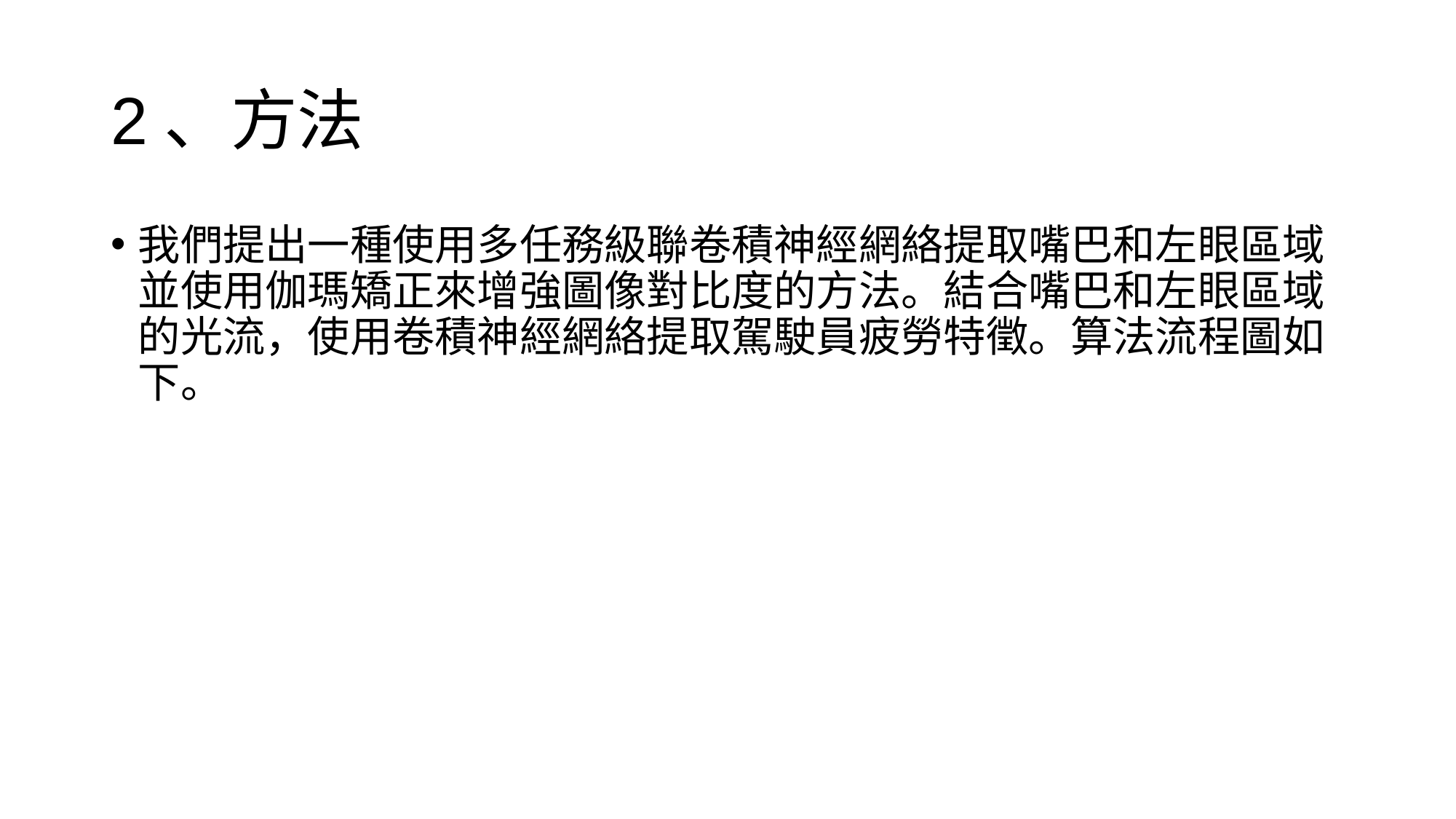

# 2、方法
我們提出一種使用多任務級聯卷積神經網絡提取嘴巴和左眼區域並使用伽瑪矯正來增強圖像對比度的方法。結合嘴巴和左眼區域的光流，使用卷積神經網絡提取駕駛員疲勞特徵。算法流程圖如下。